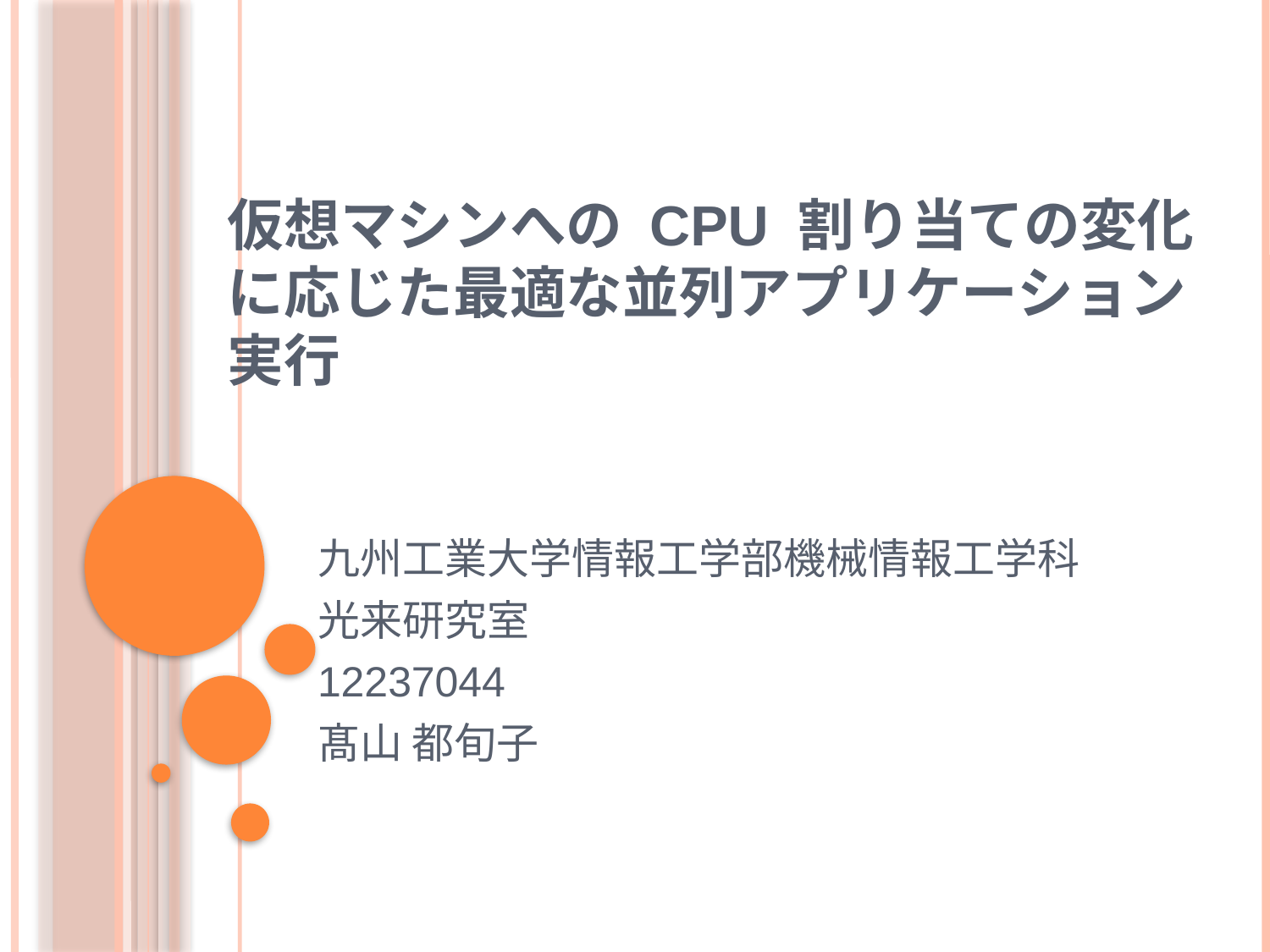

# 仮想マシンへの CPU 割り当ての変化に応じた最適な並列アプリケーション実行
九州工業大学情報工学部機械情報工学科
光来研究室
12237044
髙山 都旬子